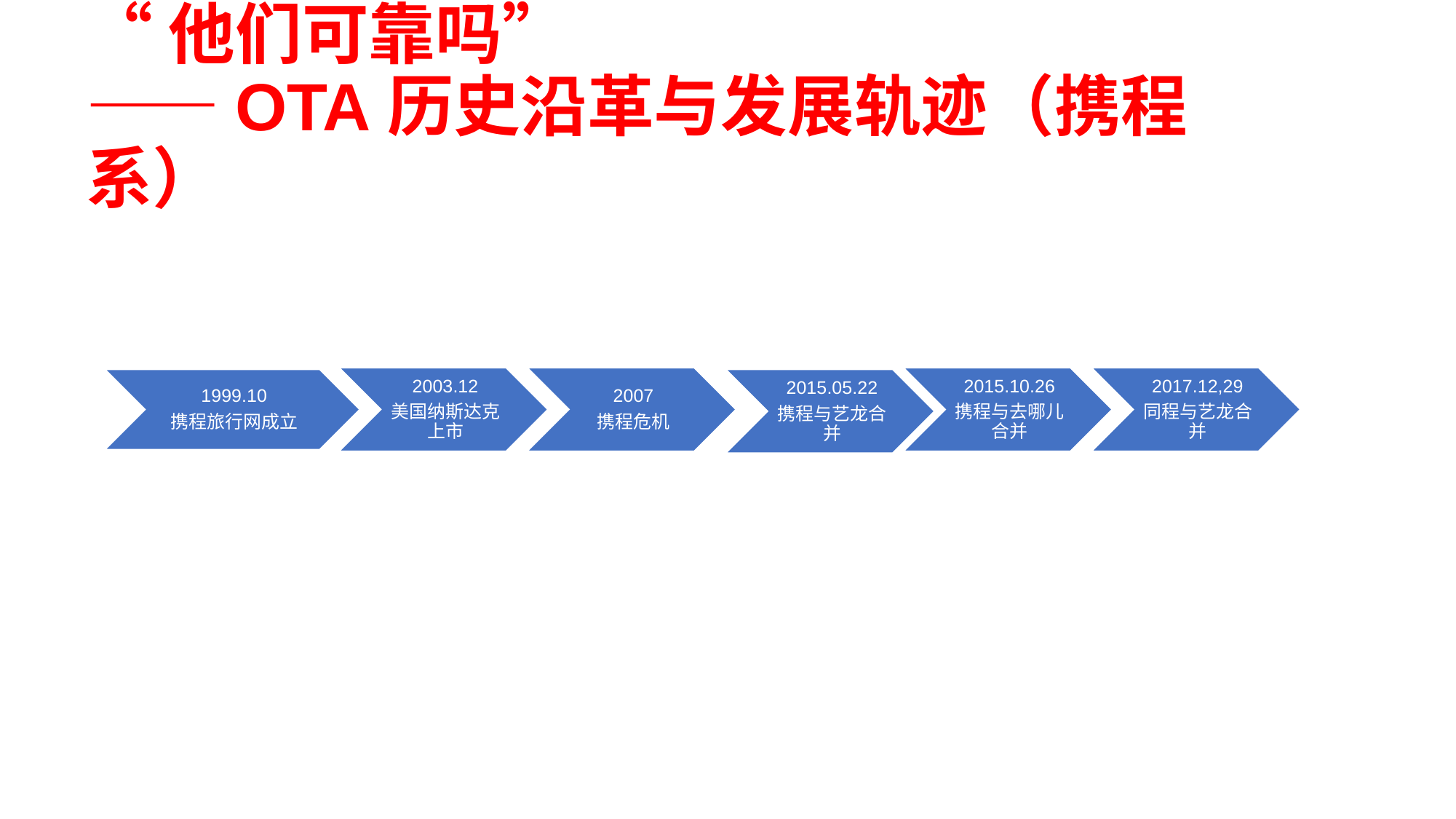

# “他们可靠吗” ——OTA历史沿革与发展轨迹（携程系）
1999.10
携程旅行网成立
2003.12
美国纳斯达克上市
2007
携程危机
2015.05.22
携程与艺龙合并
2015.10.26
携程与去哪儿合并
2017.12,29
同程与艺龙合并